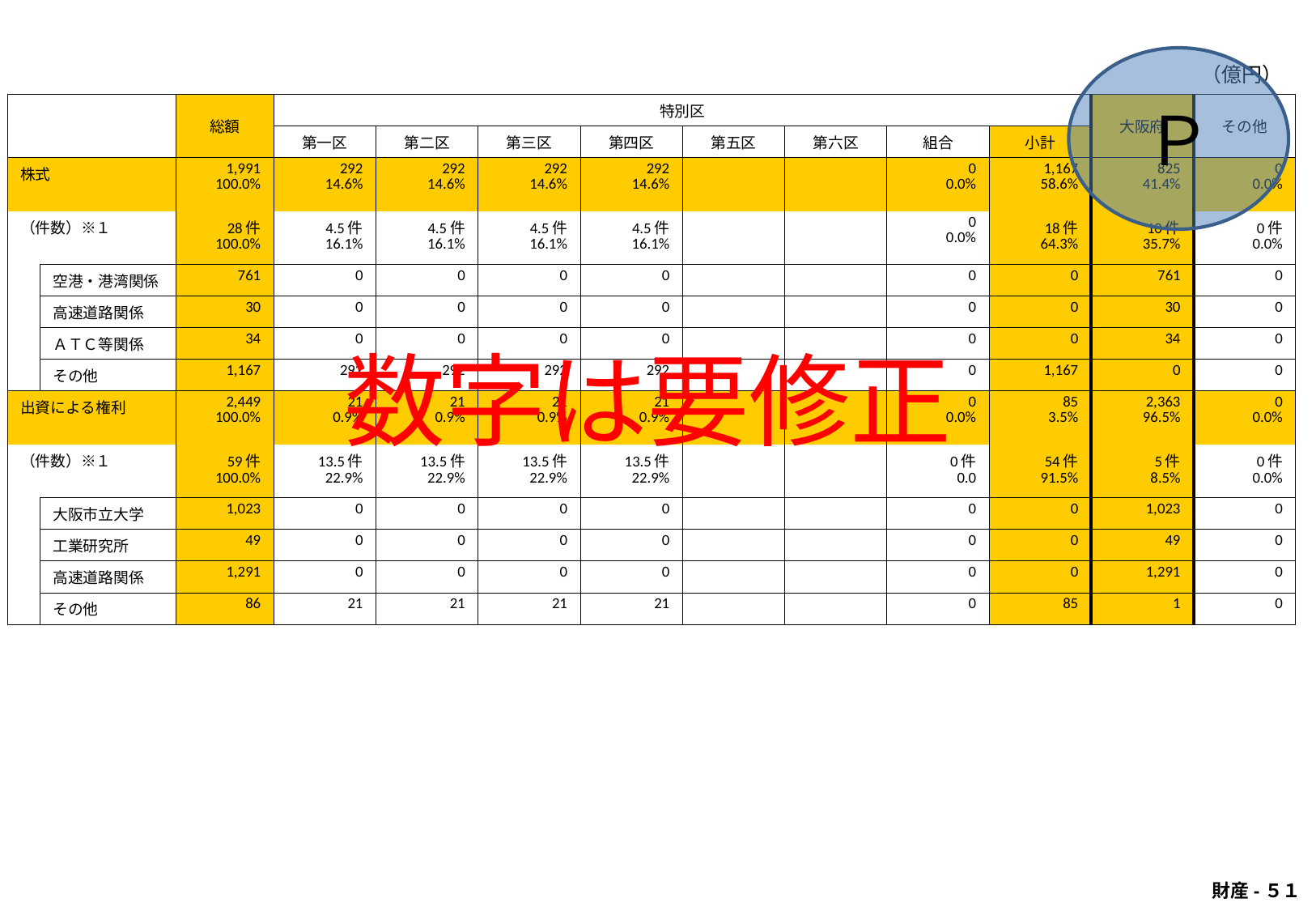

Ｐ
|  |  |  |  |  |  |  |  |  |  | （億円） |  |  |
| --- | --- | --- | --- | --- | --- | --- | --- | --- | --- | --- | --- | --- |
|  |  | 総額 | 特別区 |  |  |  |  |  |  |  | 大阪府 | その他 |
|  |  |  | 第一区 | 第二区 | 第三区 | 第四区 | 第五区 | 第六区 | 組合 | 小計 |  |  |
| 株式 |  | 1,991 100.0% | 292 14.6% | 292 14.6% | 292 14.6% | 292 14.6% |  |  | 0 0.0% | 1,167 58.6% | 825 41.4% | 0 0.0% |
| （件数）※１ |  | 28件 100.0% | 4.5件 16.1% | 4.5件 16.1% | 4.5件 16.1% | 4.5件 16.1% |  |  | 0 0.0% | 18件 64.3% | 10件 35.7% | 0件 0.0% |
|  | 空港・港湾関係 | 761 | 0 | 0 | 0 | 0 |  |  | 0 | 0 | 761 | 0 |
|  | 高速道路関係 | 30 | 0 | 0 | 0 | 0 |  |  | 0 | 0 | 30 | 0 |
|  | ＡＴＣ等関係 | 34 | 0 | 0 | 0 | 0 |  |  | 0 | 0 | 34 | 0 |
|  | その他 | 1,167 | 292 | 292 | 292 | 292 |  |  | 0 | 1,167 | 0 | 0 |
| 出資による権利 |  | 2,449 100.0% | 21 0.9% | 21 0.9% | 21 0.9% | 21 0.9% |  |  | 0 0.0% | 85 3.5% | 2,363 96.5% | 0 0.0% |
| （件数）※１ |  | 59件 100.0% | 13.5件 22.9% | 13.5件 22.9% | 13.5件 22.9% | 13.5件 22.9% |  |  | 0件 0.0 | 54件 91.5% | 5件 8.5% | 0件 0.0% |
|  | 大阪市立大学 | 1,023 | 0 | 0 | 0 | 0 |  |  | 0 | 0 | 1,023 | 0 |
|  | 工業研究所 | 49 | 0 | 0 | 0 | 0 |  |  | 0 | 0 | 49 | 0 |
|  | 高速道路関係 | 1,291 | 0 | 0 | 0 | 0 |  |  | 0 | 0 | 1,291 | 0 |
|  | その他 | 86 | 21 | 21 | 21 | 21 |  |  | 0 | 85 | 1 | 0 |
数字は要修正
財産-５１